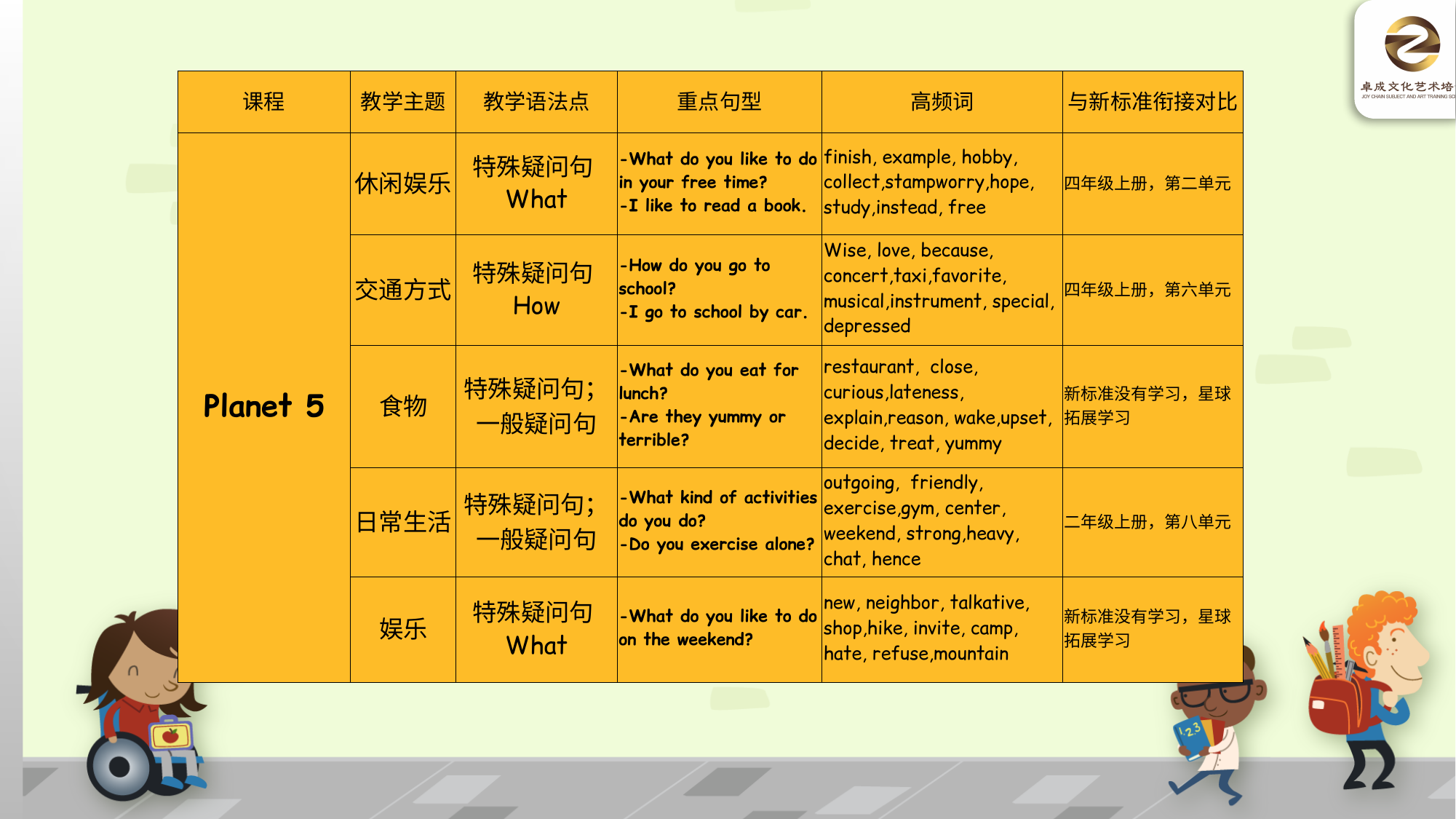

| 课程 | 教学主题 | 教学语法点 | 重点句型 | 高频词 | 与新标准衔接对比 |
| --- | --- | --- | --- | --- | --- |
| Planet 5 | 休闲娱乐 | 特殊疑问句What | -What do you like to do in your free time? -I like to read a book. | finish, example, hobby, collect,stampworry,hope, study,instead, free | 四年级上册，第二单元 |
|  | 交通方式 | 特殊疑问句How | -How do you go to school? -I go to school by car. | Wise, love, because, concert,taxi,favorite, musical,instrument, special, depressed | 四年级上册，第六单元 |
|  | 食物 | 特殊疑问句； 一般疑问句 | -What do you eat for lunch? -Are they yummy or terrible? | restaurant, close, curious,lateness, explain,reason, wake,upset, decide, treat, yummy | 新标准没有学习，星球拓展学习 |
|  | 日常生活 | 特殊疑问句； 一般疑问句 | -What kind of activities do you do? -Do you exercise alone? | outgoing, friendly, exercise,gym, center, weekend, strong,heavy, chat, hence | 二年级上册，第八单元 |
|  | 娱乐 | 特殊疑问句What | -What do you like to do on the weekend? | new, neighbor, talkative, shop,hike, invite, camp, hate, refuse,mountain | 新标准没有学习，星球拓展学习 |